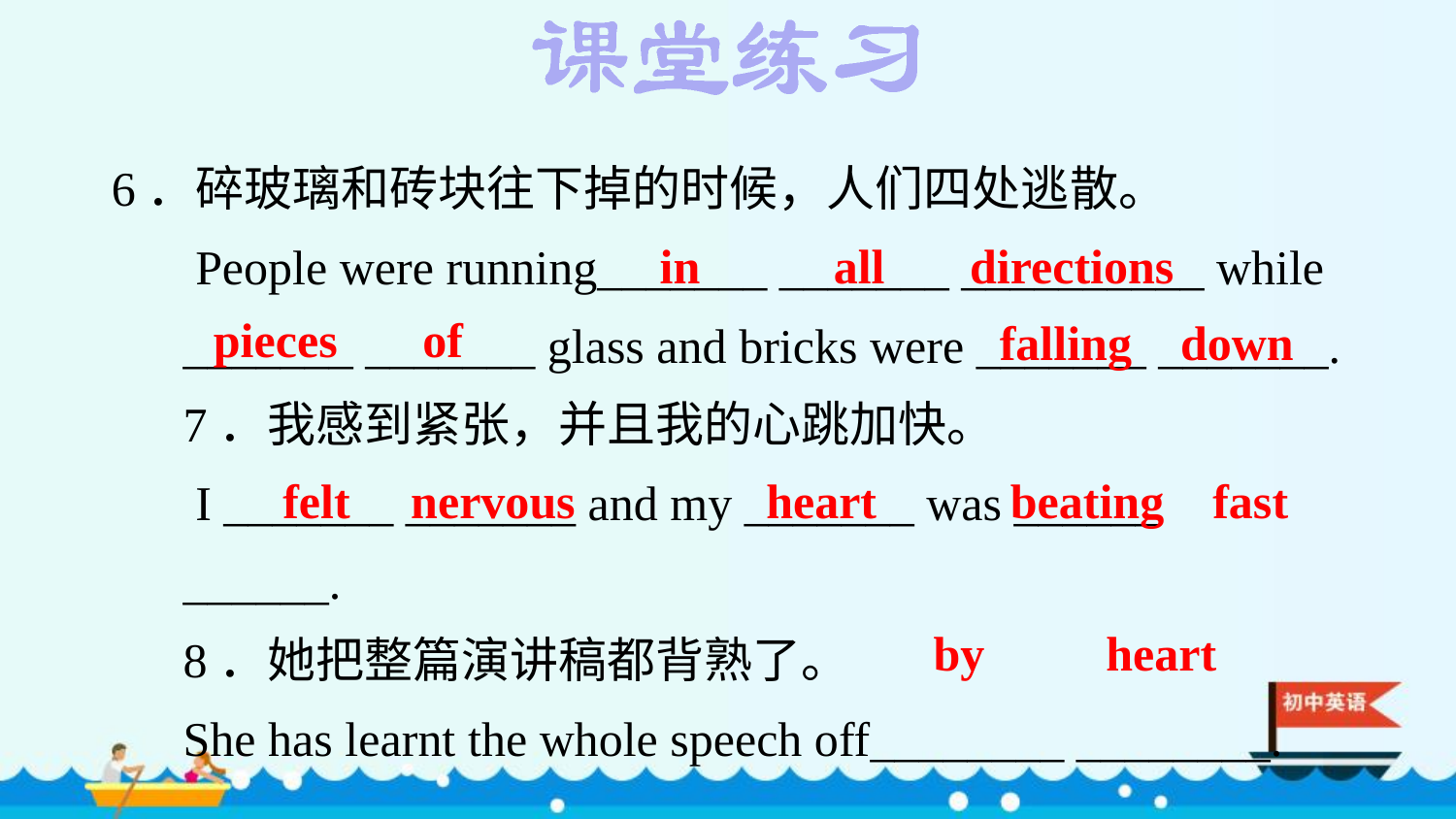

6．碎玻璃和砖块往下掉的时候，人们四处逃散。
 People were running_______ _______ __________ while _______ _______ glass and bricks were _______ _______.
7．我感到紧张，并且我的心跳加快。
 I _______ _______ and my _______ was ______ ______.
8．她把整篇演讲稿都背熟了。
She has learnt the whole speech off________ ________.
in           all       directions
pieces       of
falling    down
felt     nervous
heart           beating    fast
by          heart